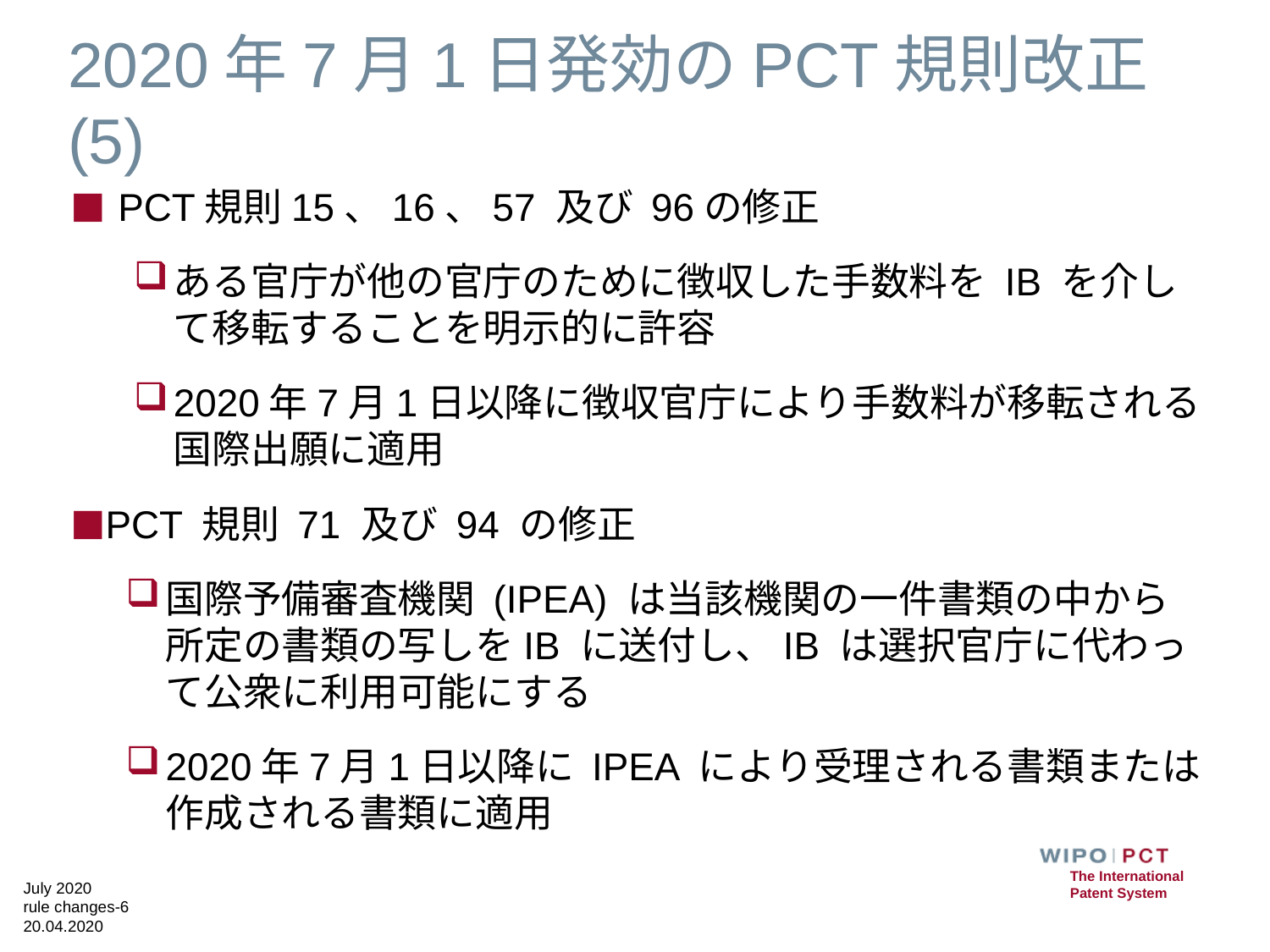

# 2020年7月1日発効のPCT規則改正 (5)
PCT規則15、16、57 及び 96の修正
ある官庁が他の官庁のために徴収した⼿数料を IB を介して移転することを明示的に許容
2020年7月1日以降に徴収官庁により手数料が移転される国際出願に適用
PCT 規則 71 及び 94 の修正
国際予備審査機関 (IPEA) は当該機関の⼀件書類の中から所定の書類の写しをIB に送付し、IB は選択官庁に代わって公衆に利⽤可能にする
2020年7月1日以降に IPEA により受理される書類または作成される書類に適用